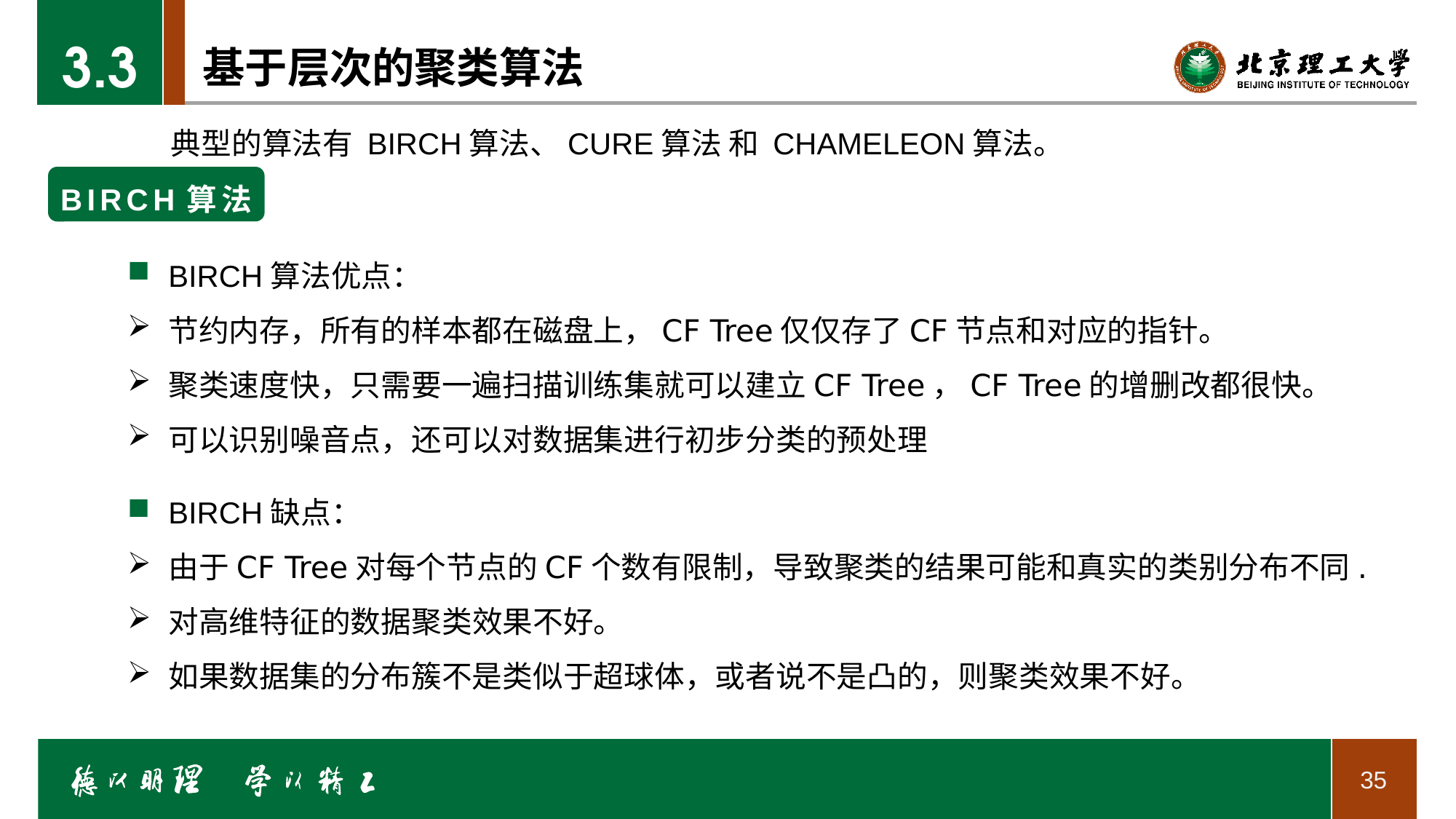

3.3
# 基于层次的聚类算法
典型的算法有 BIRCH算法、CURE算法 和 CHAMELEON算法。
BIRCH算法
BIRCH算法优点：
节约内存，所有的样本都在磁盘上，CF Tree仅仅存了CF节点和对应的指针。
聚类速度快，只需要一遍扫描训练集就可以建立CF Tree，CF Tree的增删改都很快。
可以识别噪音点，还可以对数据集进行初步分类的预处理
BIRCH缺点：
由于CF Tree对每个节点的CF个数有限制，导致聚类的结果可能和真实的类别分布不同.
对高维特征的数据聚类效果不好。
如果数据集的分布簇不是类似于超球体，或者说不是凸的，则聚类效果不好。